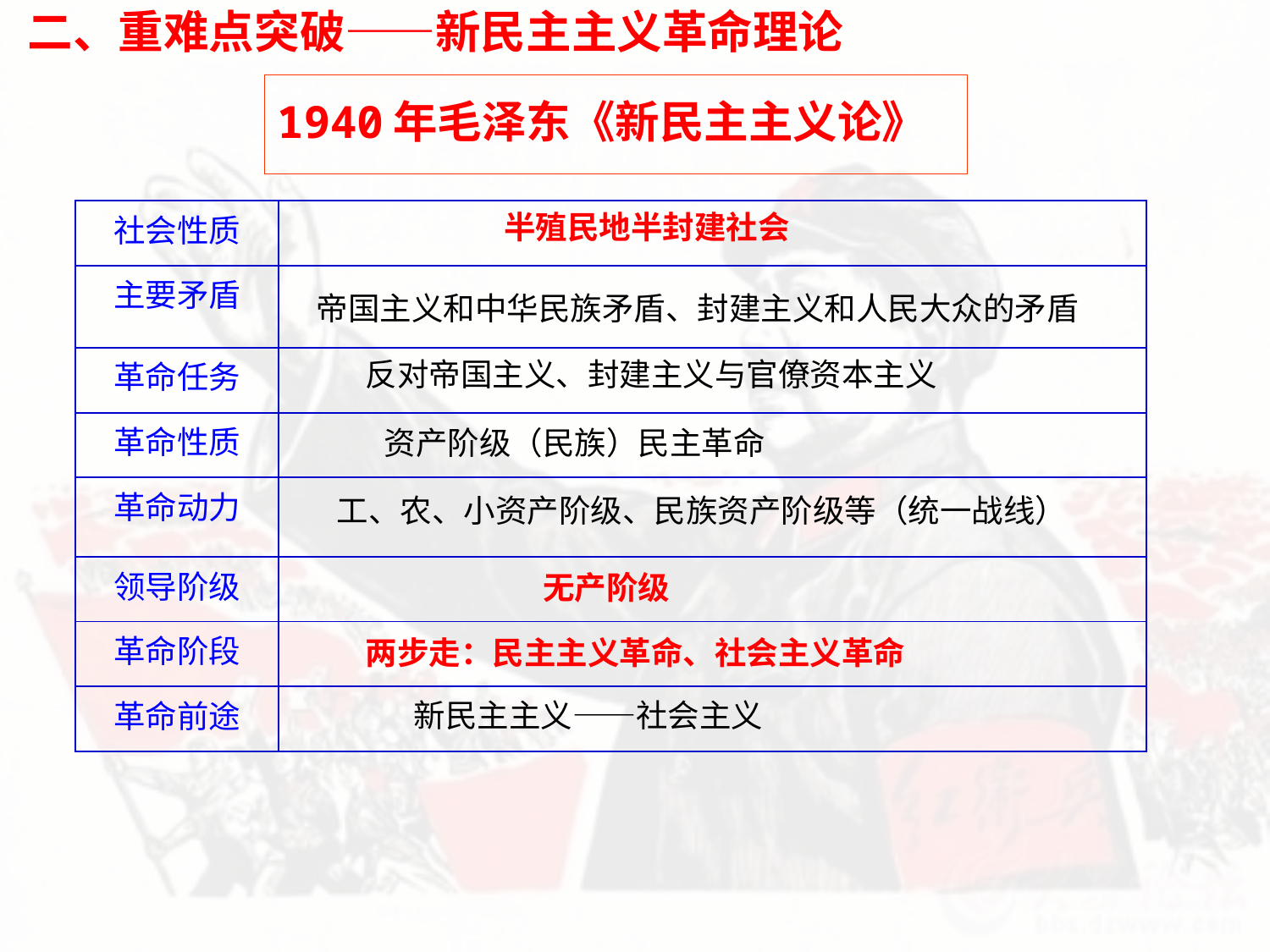

二、重难点突破——新民主主义革命理论
1940年毛泽东《新民主主义论》
| 社会性质 |  |
| --- | --- |
| 主要矛盾 |  |
| 革命任务 |  |
| 革命性质 |  |
| 革命动力 |  |
| 领导阶级 |  |
| 革命阶段 |  |
| 革命前途 |  |
半殖民地半封建社会
帝国主义和中华民族矛盾、封建主义和人民大众的矛盾
反对帝国主义、封建主义与官僚资本主义
资产阶级（民族）民主革命
工、农、小资产阶级、民族资产阶级等（统一战线）
无产阶级
两步走：民主主义革命、社会主义革命
新民主主义——社会主义